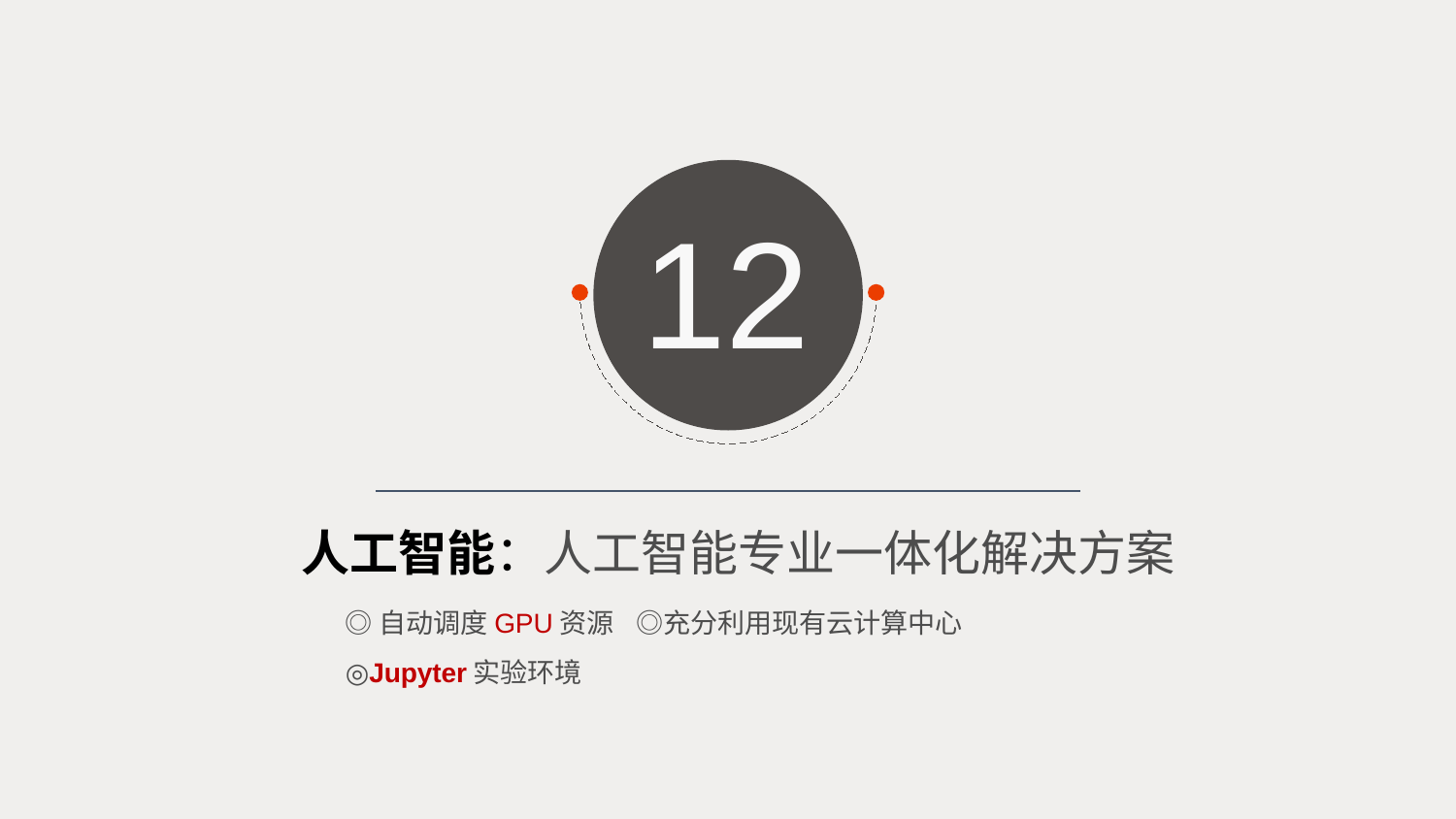

12

人工智能：人工智能专业一体化解决方案
◎自动调度GPU资源	◎充分利用现有云计算中心
◎Jupyter实验环境